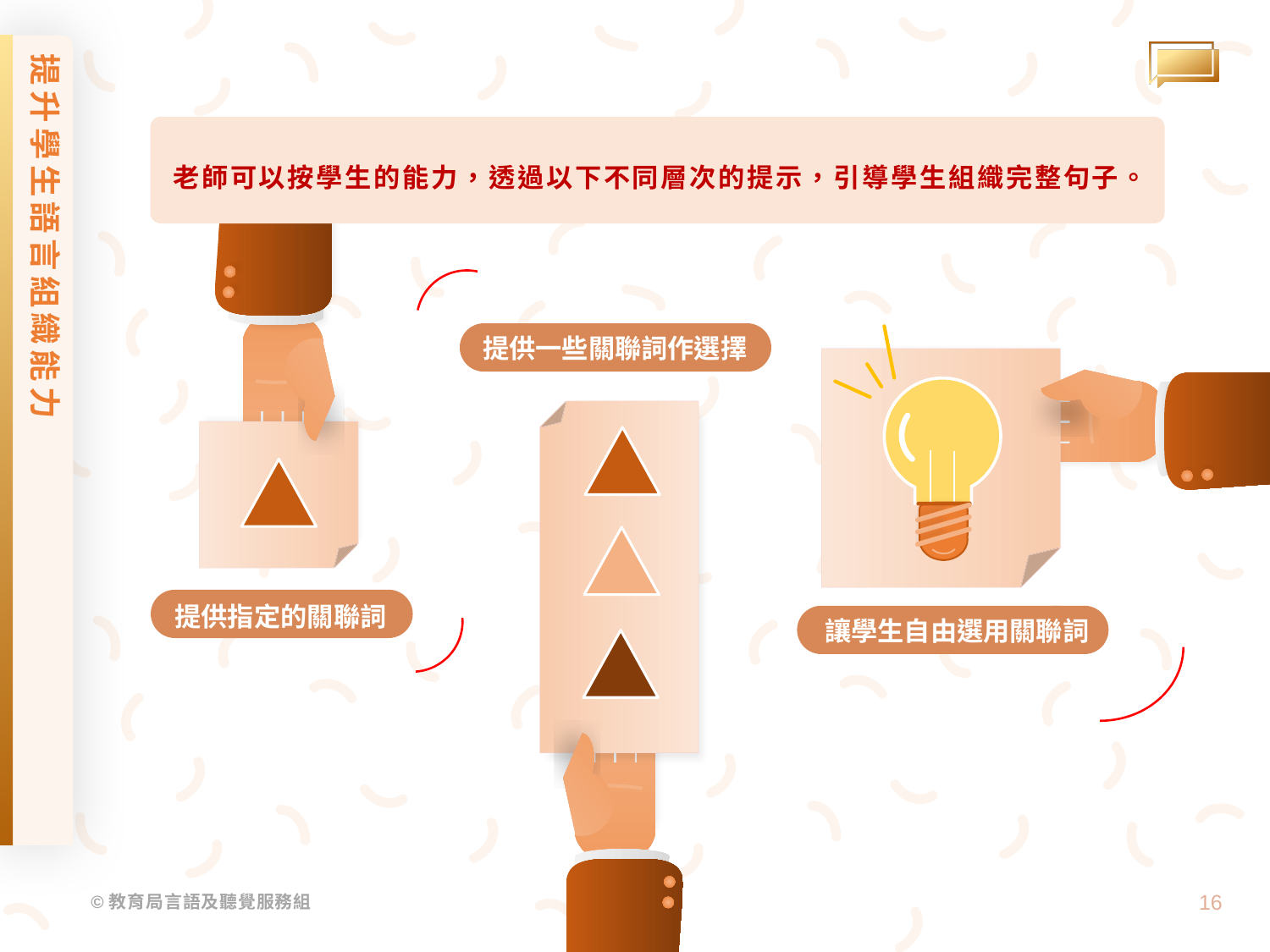

提升學生語言組織能力

老師可以按學生的能力，透過以下不同層次的提示，引導學生組織完整句子。

提供一些關聯詞作選擇

提供指定的關聯詞

讓學生自由選用關聯詞
16